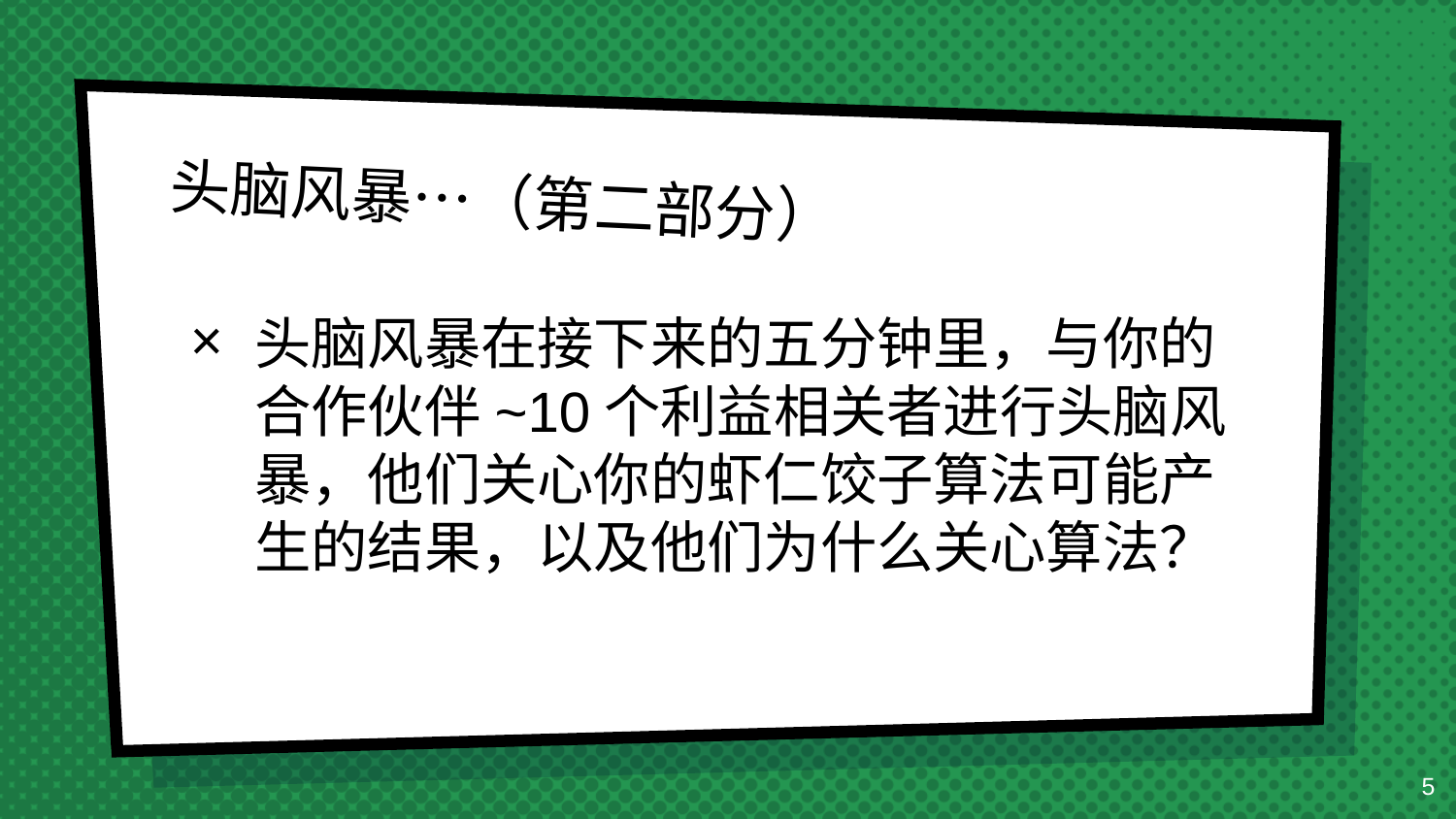

# 头脑风暴…（第二部分）
头脑风暴在接下来的五分钟里，与你的合作伙伴~10个利益相关者进行头脑风暴，他们关心你的虾仁饺子算法可能产生的结果，以及他们为什么关心算法？
5